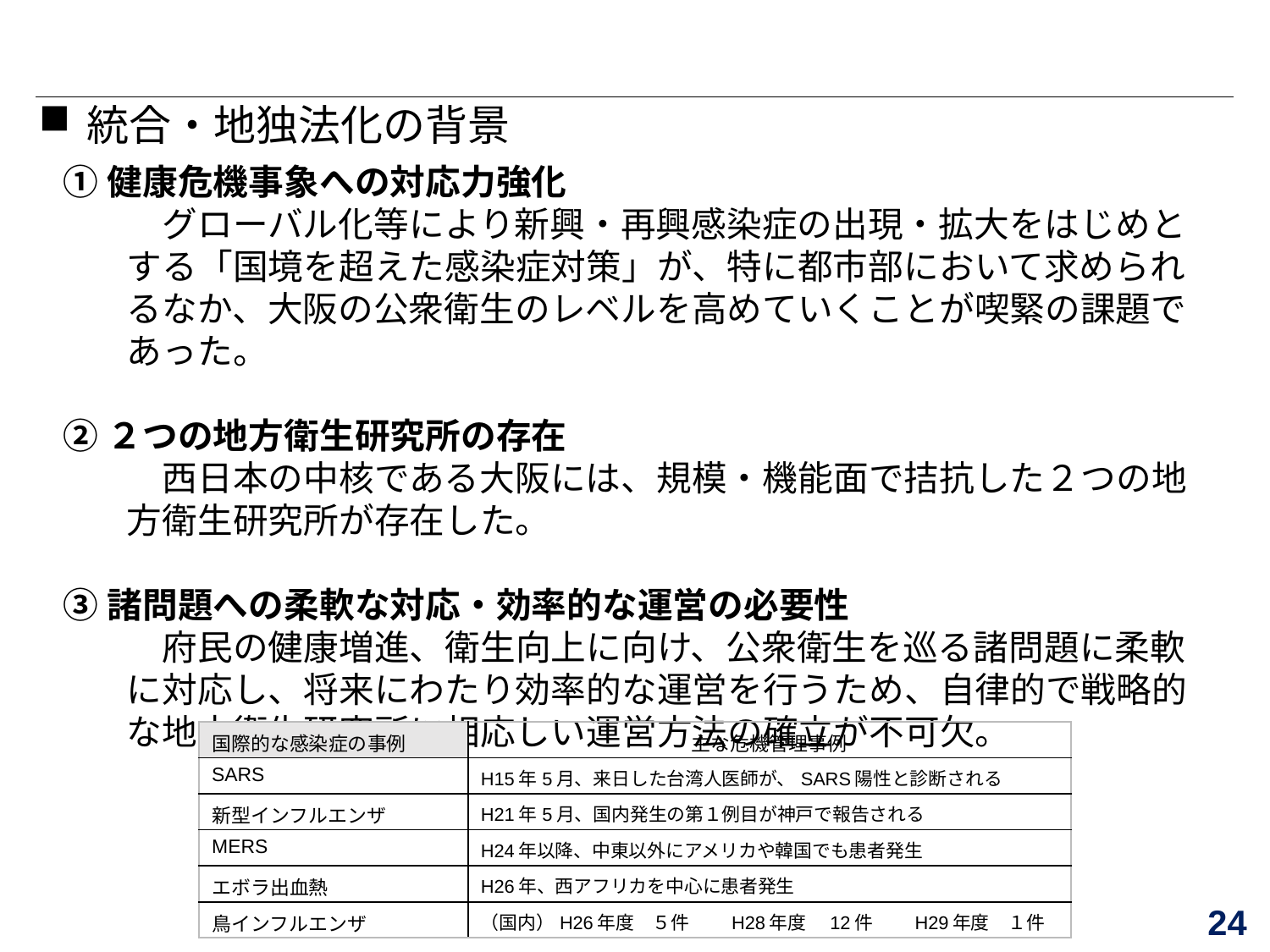

統合・地独法化の背景
①健康危機事象への対応力強化
　グローバル化等により新興・再興感染症の出現・拡大をはじめとする「国境を超えた感染症対策」が、特に都市部において求められるなか、大阪の公衆衛生のレベルを高めていくことが喫緊の課題であった。

②２つの地方衛生研究所の存在
　西日本の中核である大阪には、規模・機能面で拮抗した２つの地方衛生研究所が存在した。

③諸問題への柔軟な対応・効率的な運営の必要性
　府民の健康増進、衛生向上に向け、公衆衛生を巡る諸問題に柔軟に対応し、将来にわたり効率的な運営を行うため、自律的で戦略的な地方衛生研究所に相応しい運営方法の確立が不可欠。
| 国際的な感染症の事例 | 主な危機管理事例 |
| --- | --- |
| SARS | H15年5月、来日した台湾人医師が、SARS陽性と診断される |
| 新型インフルエンザ | H21年5月、国内発生の第１例目が神戸で報告される |
| MERS | H24年以降、中東以外にアメリカや韓国でも患者発生 |
| エボラ出血熱 | H26年、西アフリカを中心に患者発生 |
| 鳥インフルエンザ | （国内）H26年度　５件　　H28年度　12件　　H29年度　１件 |
24